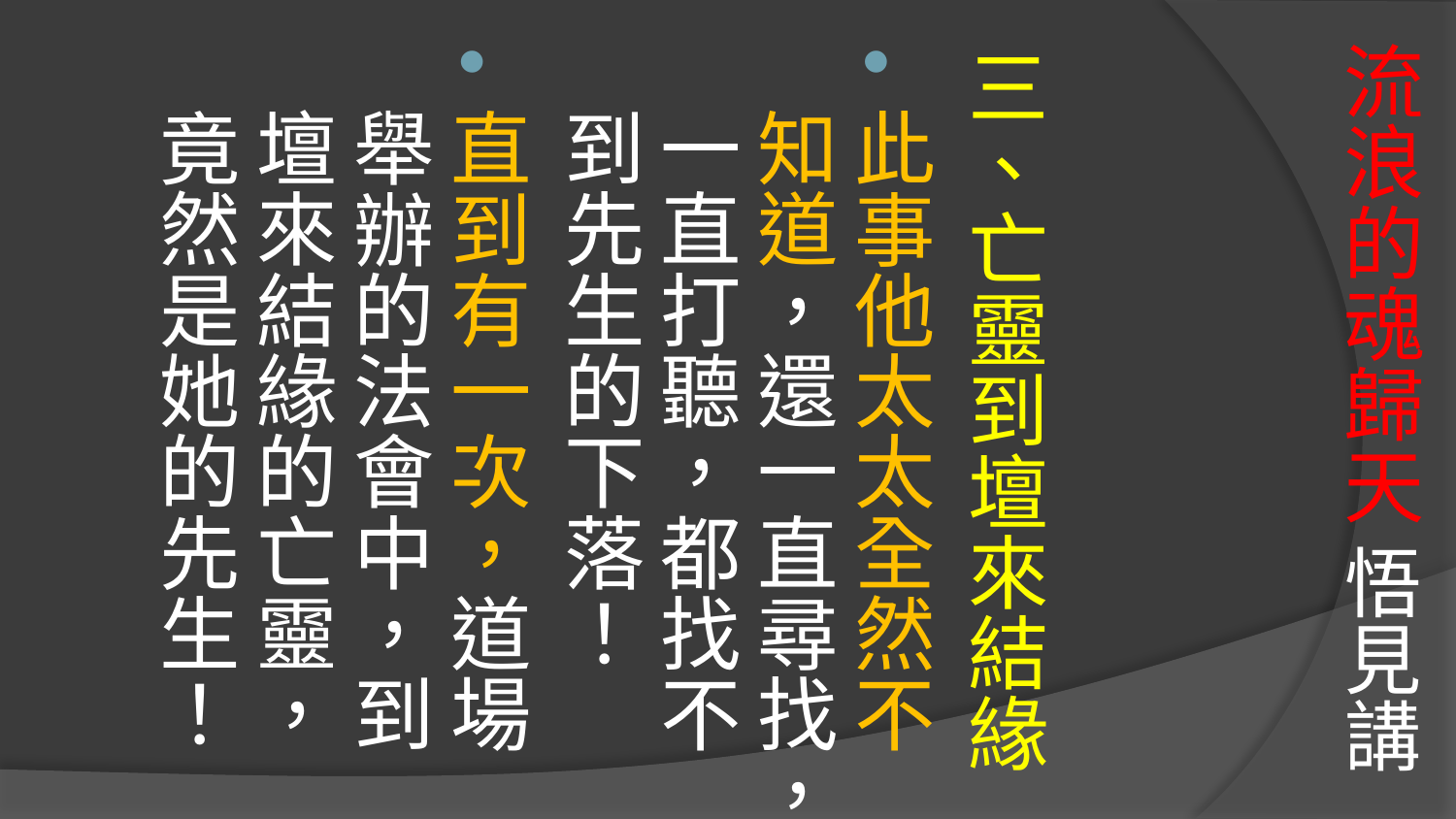

# 流浪的魂歸天 悟見講
三、亡靈到壇來結緣
此事他太太全然不知道，還一直尋找，一直打聽，都找不到先生的下落！
直到有一次，道場舉辦的法會中，到壇來結緣的亡靈，竟然是她的先生！